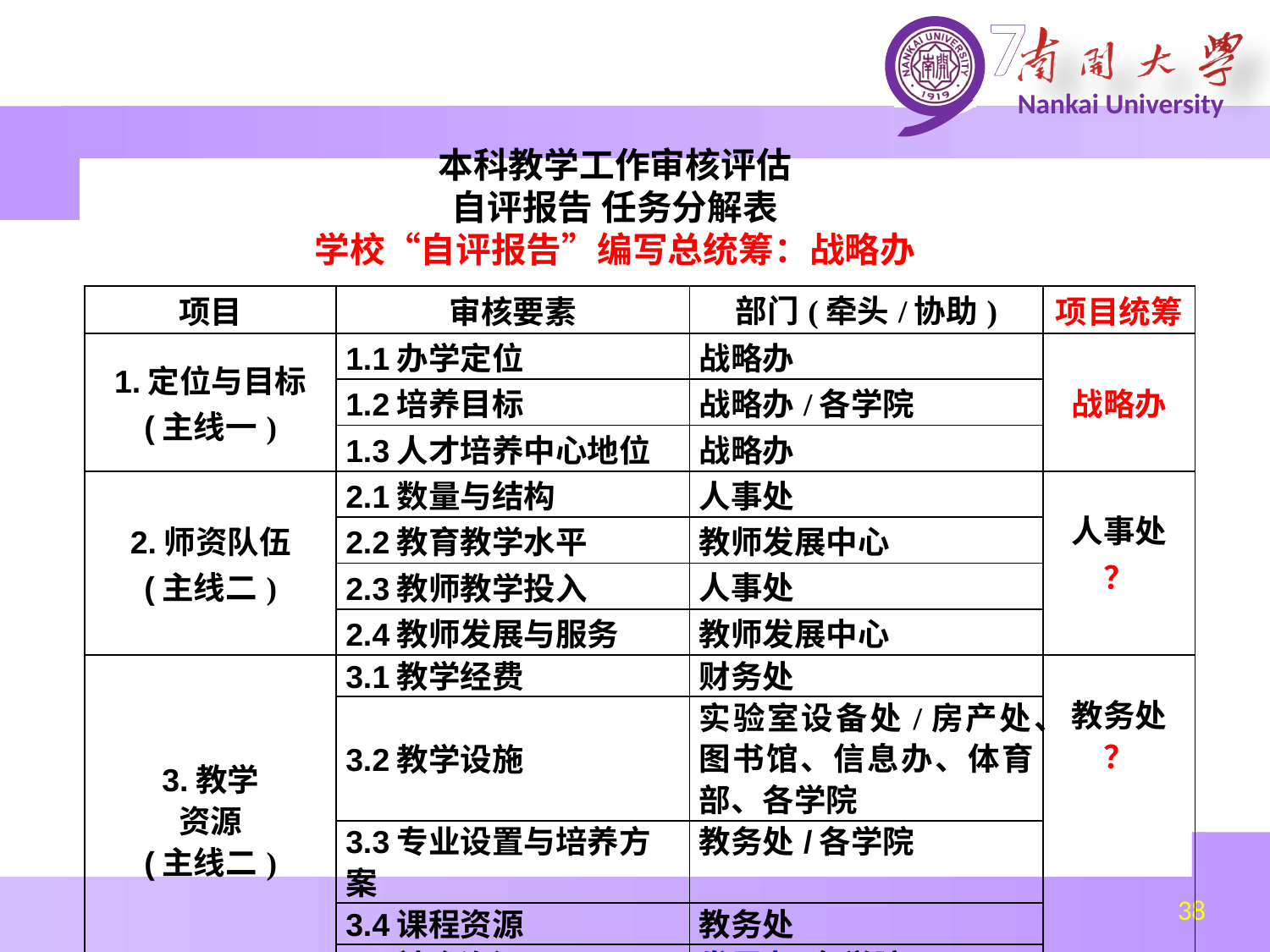

本科教学工作审核评估
自评报告 任务分解表
学校“自评报告”编写总统筹：战略办
| 项目 | 审核要素 | 部门(牵头/协助) | 项目统筹 |
| --- | --- | --- | --- |
| 1.定位与目标 (主线一) | 1.1办学定位 | 战略办 | 战略办 |
|  | 1.2培养目标 | 战略办/各学院 |  |
|  | 1.3人才培养中心地位 | 战略办 |  |
| 2.师资队伍 (主线二) | 2.1数量与结构 | 人事处 | 人事处 ？ |
|  | 2.2教育教学水平 | 教师发展中心 |  |
|  | 2.3教师教学投入 | 人事处 |  |
|  | 2.4教师发展与服务 | 教师发展中心 |  |
| 3.教学 资源 (主线二) | 3.1教学经费 | 财务处 | 教务处 ？ |
|  | 3.2教学设施 | 实验室设备处/房产处、图书馆、信息办、体育部、各学院 |  |
|  | 3.3专业设置与培养方案 | 教务处/各学院 |  |
|  | 3.4课程资源 | 教务处 |  |
|  | 3.5社会资源 | 发展办/各学院 |  |